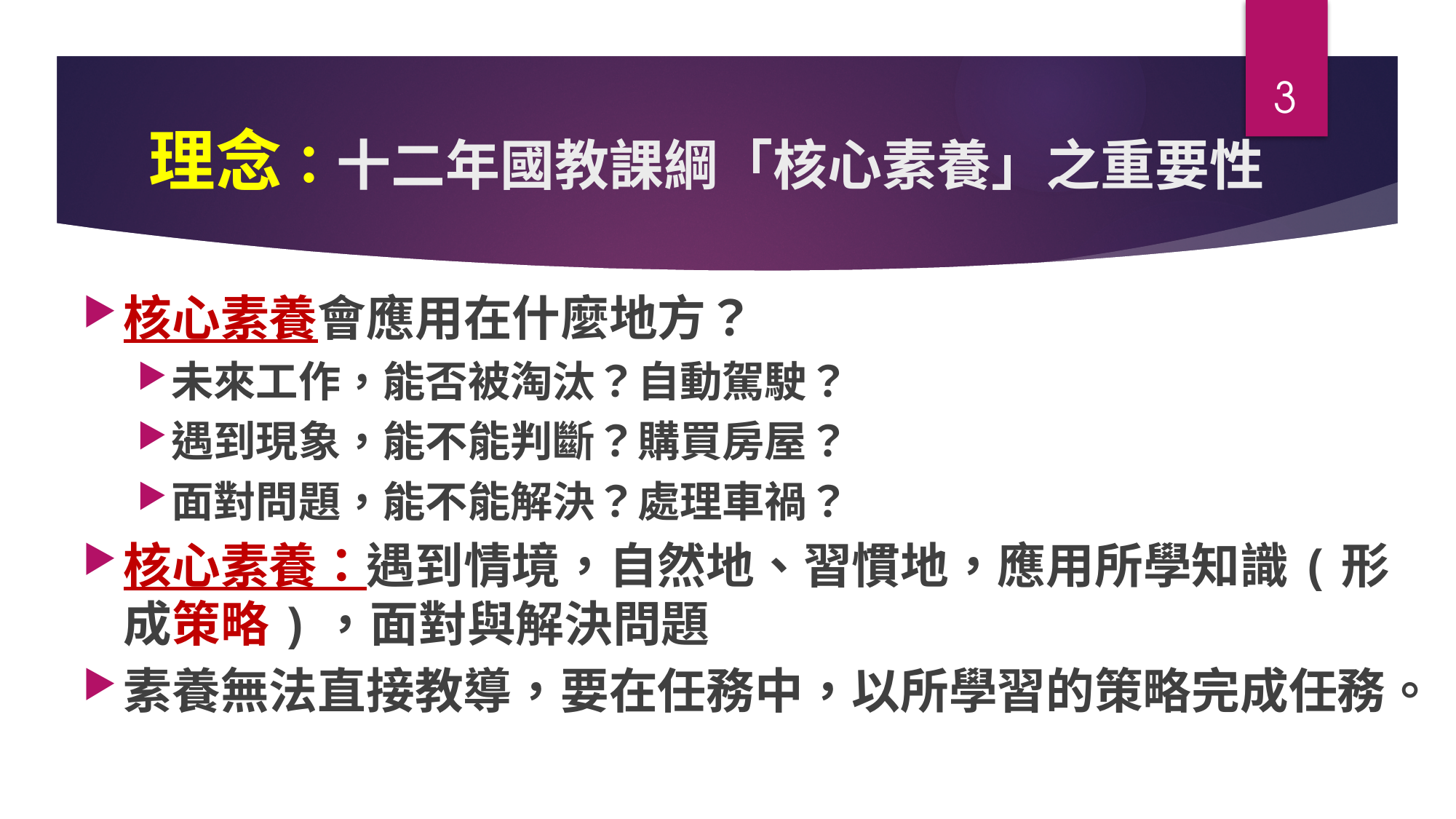

3
# 理念：十二年國教課綱「核心素養」之重要性
核心素養會應用在什麼地方？
未來工作，能否被淘汰？自動駕駛？
遇到現象，能不能判斷？購買房屋？
面對問題，能不能解決？處理車禍？
核心素養：遇到情境，自然地、習慣地，應用所學知識(形成策略)，面對與解決問題
素養無法直接教導，要在任務中，以所學習的策略完成任務。